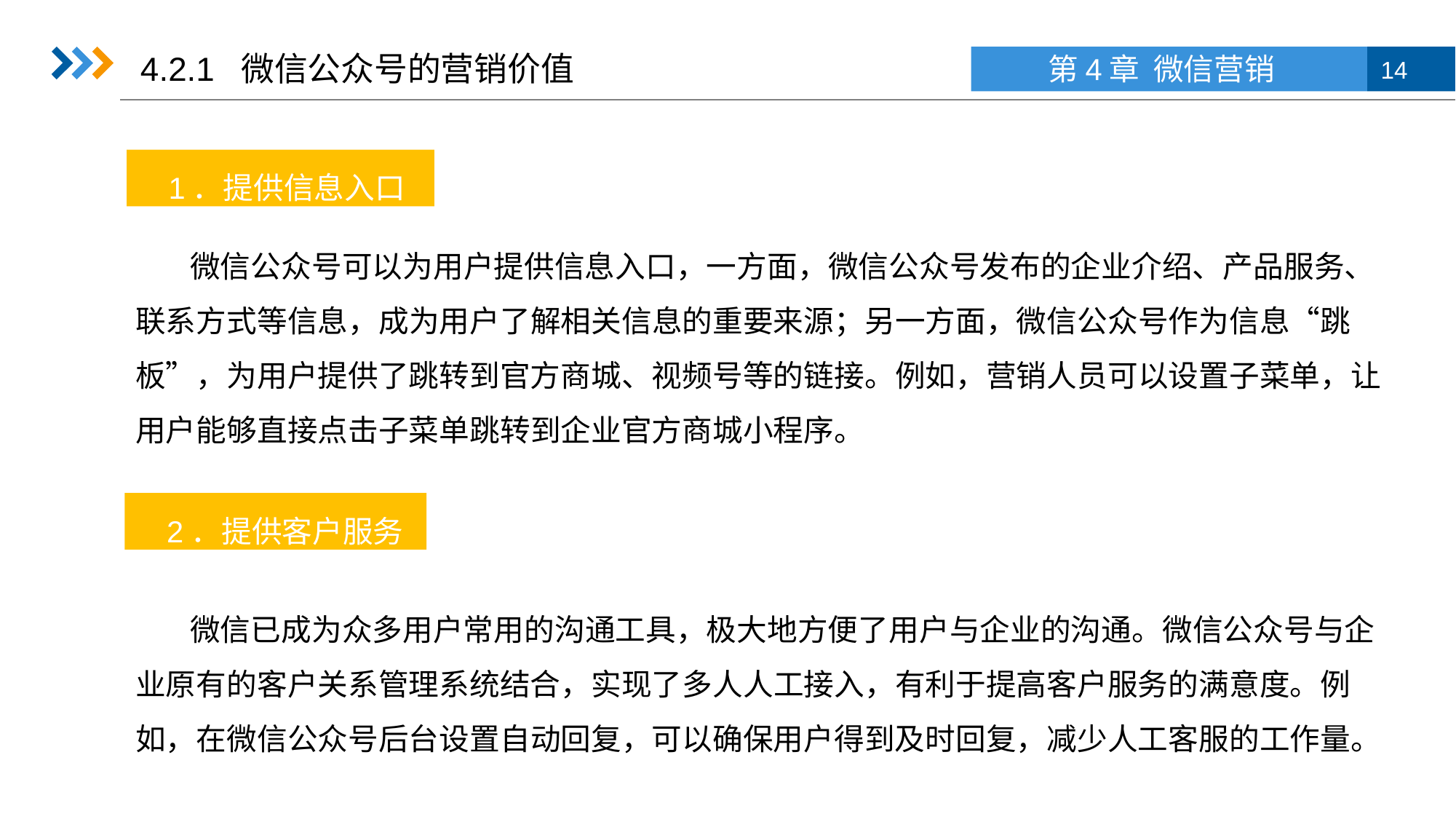

4.2.1  微信公众号的营销价值
1．提供信息入口
微信公众号可以为用户提供信息入口，一方面，微信公众号发布的企业介绍、产品服务、联系方式等信息，成为用户了解相关信息的重要来源；另一方面，微信公众号作为信息“跳板”，为用户提供了跳转到官方商城、视频号等的链接。例如，营销人员可以设置子菜单，让用户能够直接点击子菜单跳转到企业官方商城小程序。
2．提供客户服务
微信已成为众多用户常用的沟通工具，极大地方便了用户与企业的沟通。微信公众号与企业原有的客户关系管理系统结合，实现了多人人工接入，有利于提高客户服务的满意度。例如，在微信公众号后台设置自动回复，可以确保用户得到及时回复，减少人工客服的工作量。